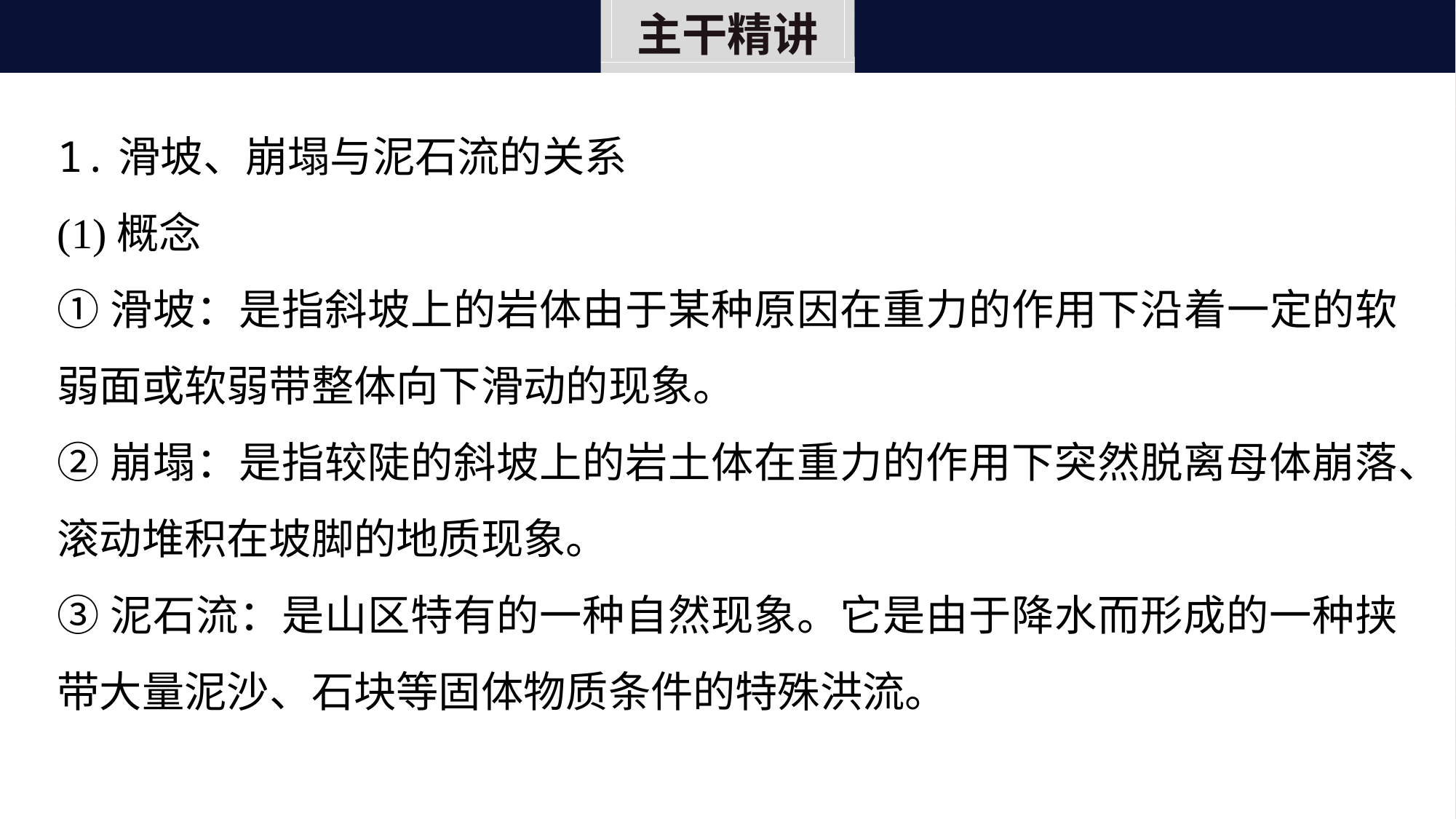

主干精讲
1.滑坡、崩塌与泥石流的关系
(1)概念
①滑坡：是指斜坡上的岩体由于某种原因在重力的作用下沿着一定的软弱面或软弱带整体向下滑动的现象。
②崩塌：是指较陡的斜坡上的岩土体在重力的作用下突然脱离母体崩落、滚动堆积在坡脚的地质现象。
③泥石流：是山区特有的一种自然现象。它是由于降水而形成的一种挟带大量泥沙、石块等固体物质条件的特殊洪流。